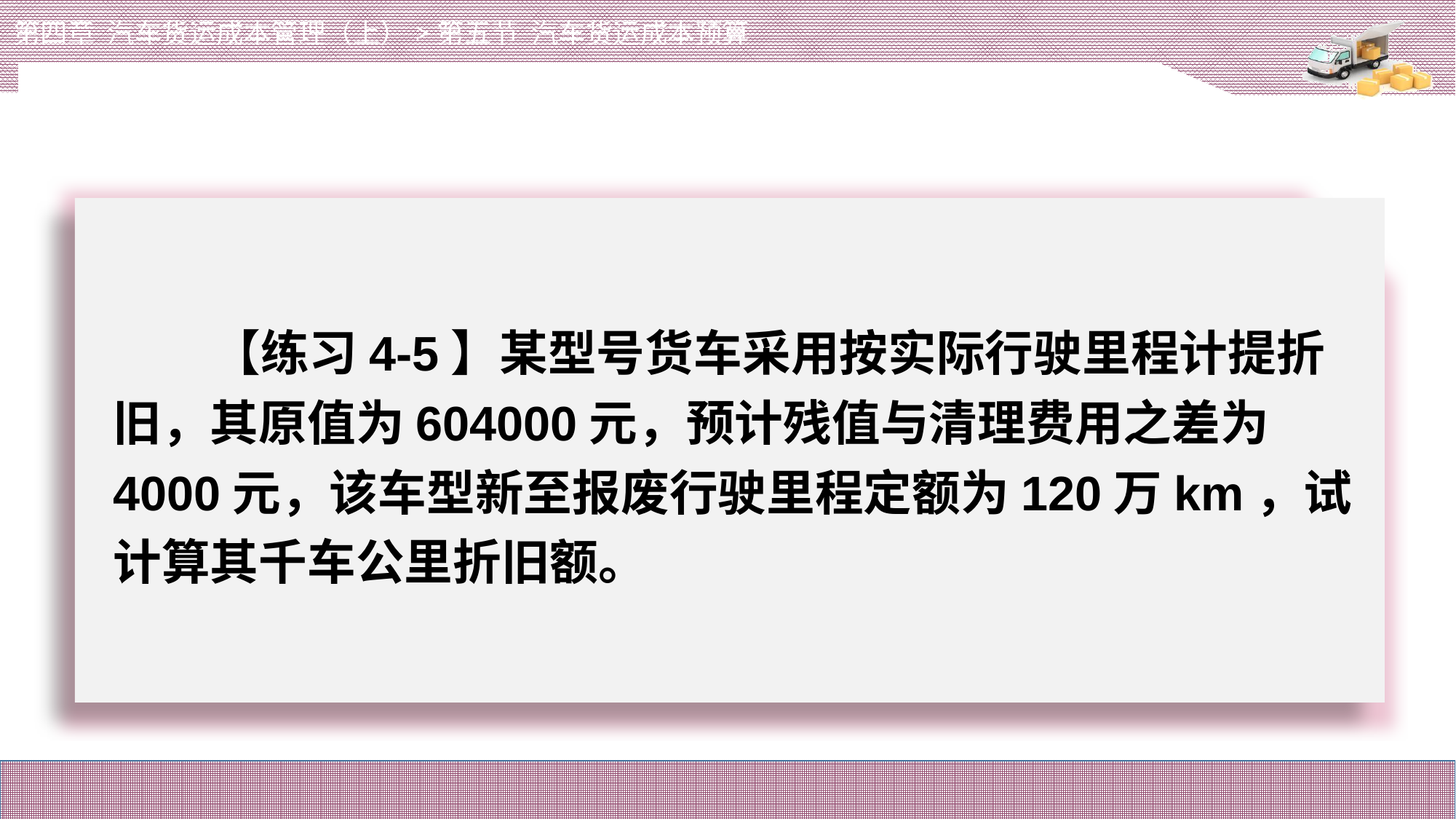

第四章  汽车货运成本管理（上）>第五节  汽车货运成本预算
# 【练习4-5】某型号货车采用按实际行驶里程计提折旧，其原值为604000元，预计残值与清理费用之差为4000元，该车型新至报废行驶里程定额为120万km，试计算其千车公里折旧额。